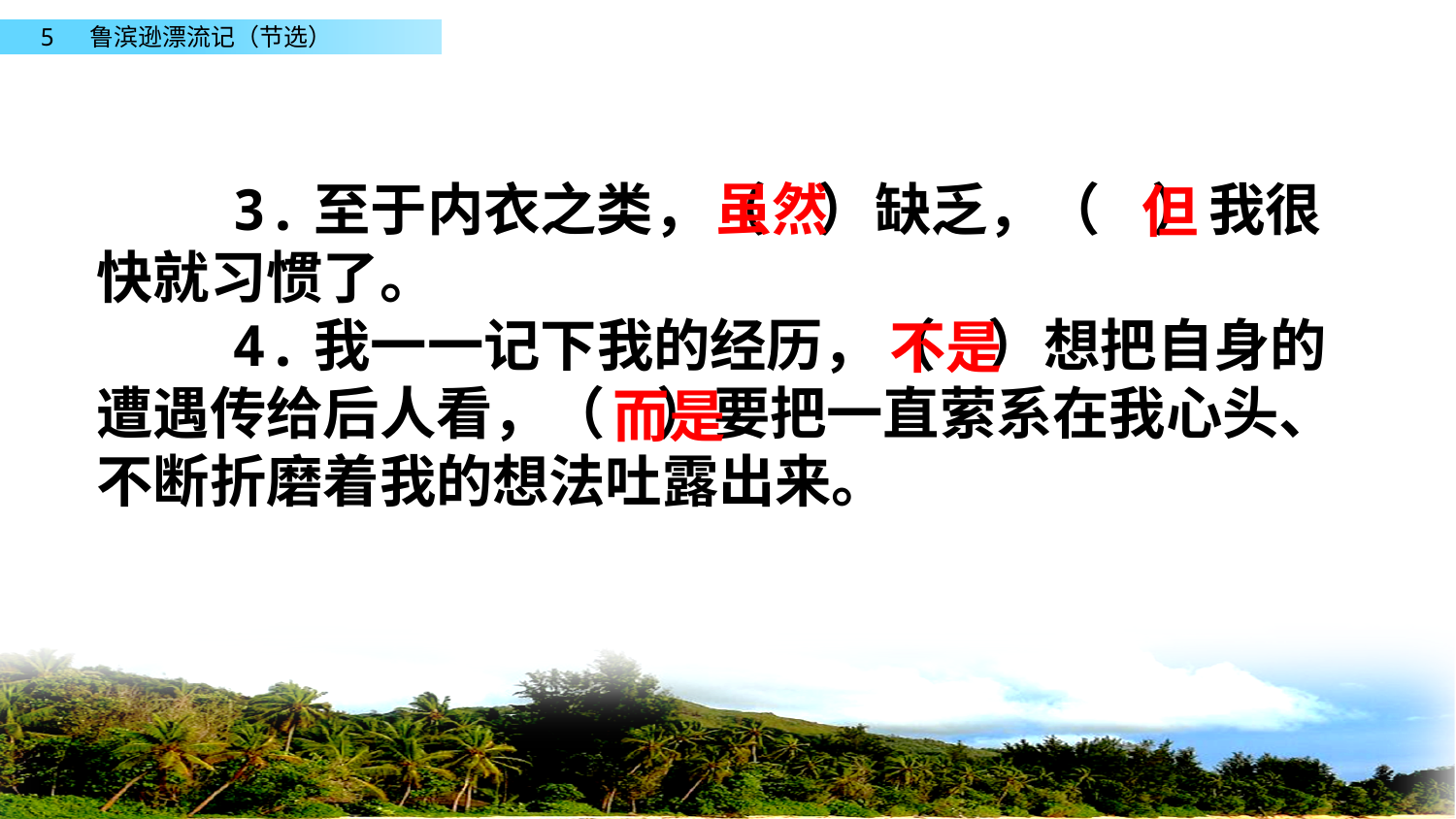

3.至于内衣之类，（    ）缺乏，（    ）我很快就习惯了。
    4.我一一记下我的经历，（    ）想把自身的遭遇传给后人看，（    ）要把一直萦系在我心头、不断折磨着我的想法吐露出来。

虽然
但
不是
而是